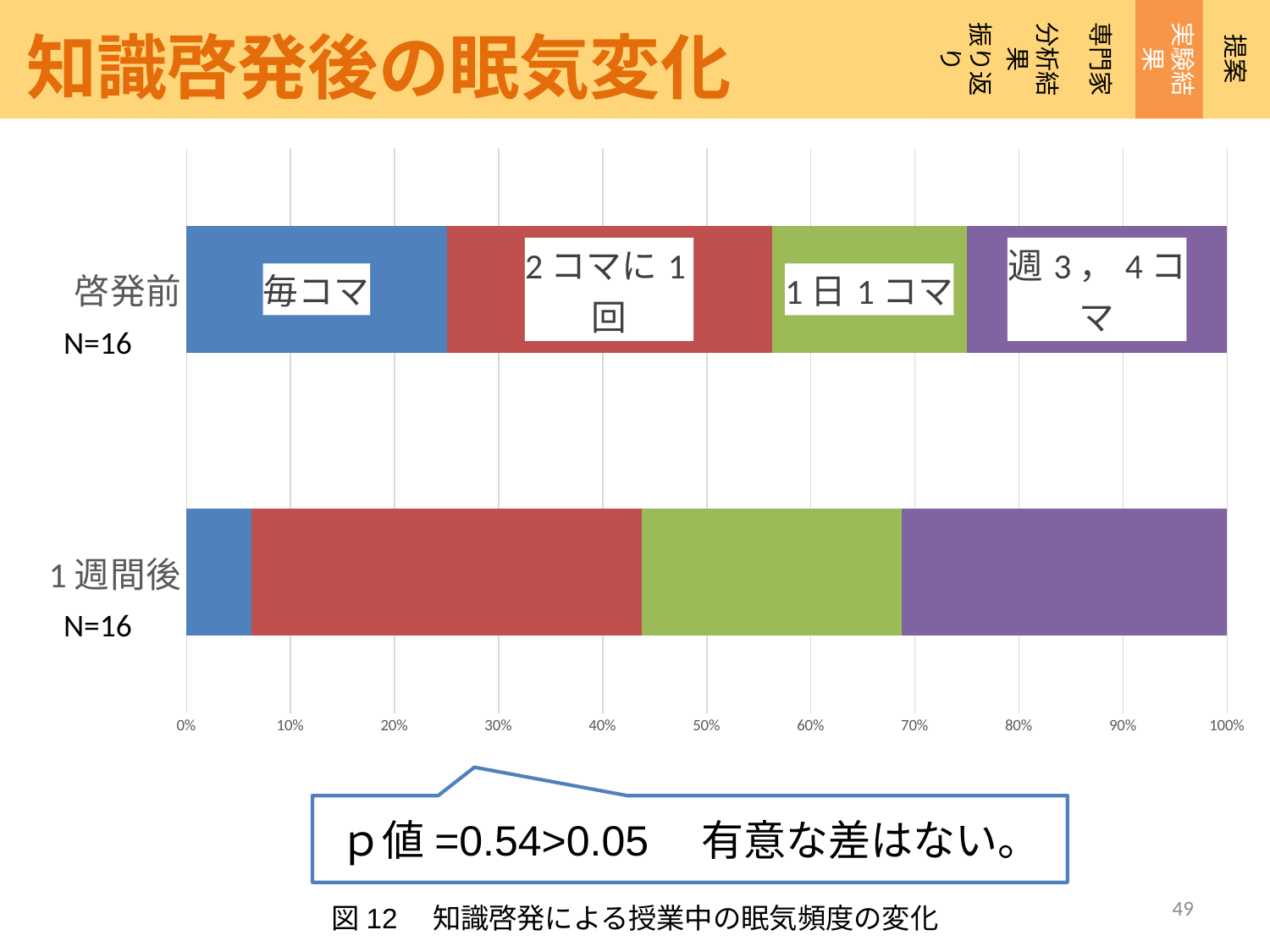

専門家
提案

振り返り
実験結果
分析結果
知識啓発後の眠気変化

### Chart

| Category | 毎コマ | 2コマに1回 | 1日1コマ | 週3，4コマ |
|---|---|---|---|---|
| 1週間後 | 1.0 | 6.0 | 4.0 | 5.0 |
| 啓発前 | 4.0 | 5.0 | 3.0 | 4.0 |
N=16
N=16
N=16
ｐ値=0.54>0.05　有意な差はない。
49
図12　知識啓発による授業中の眠気頻度の変化